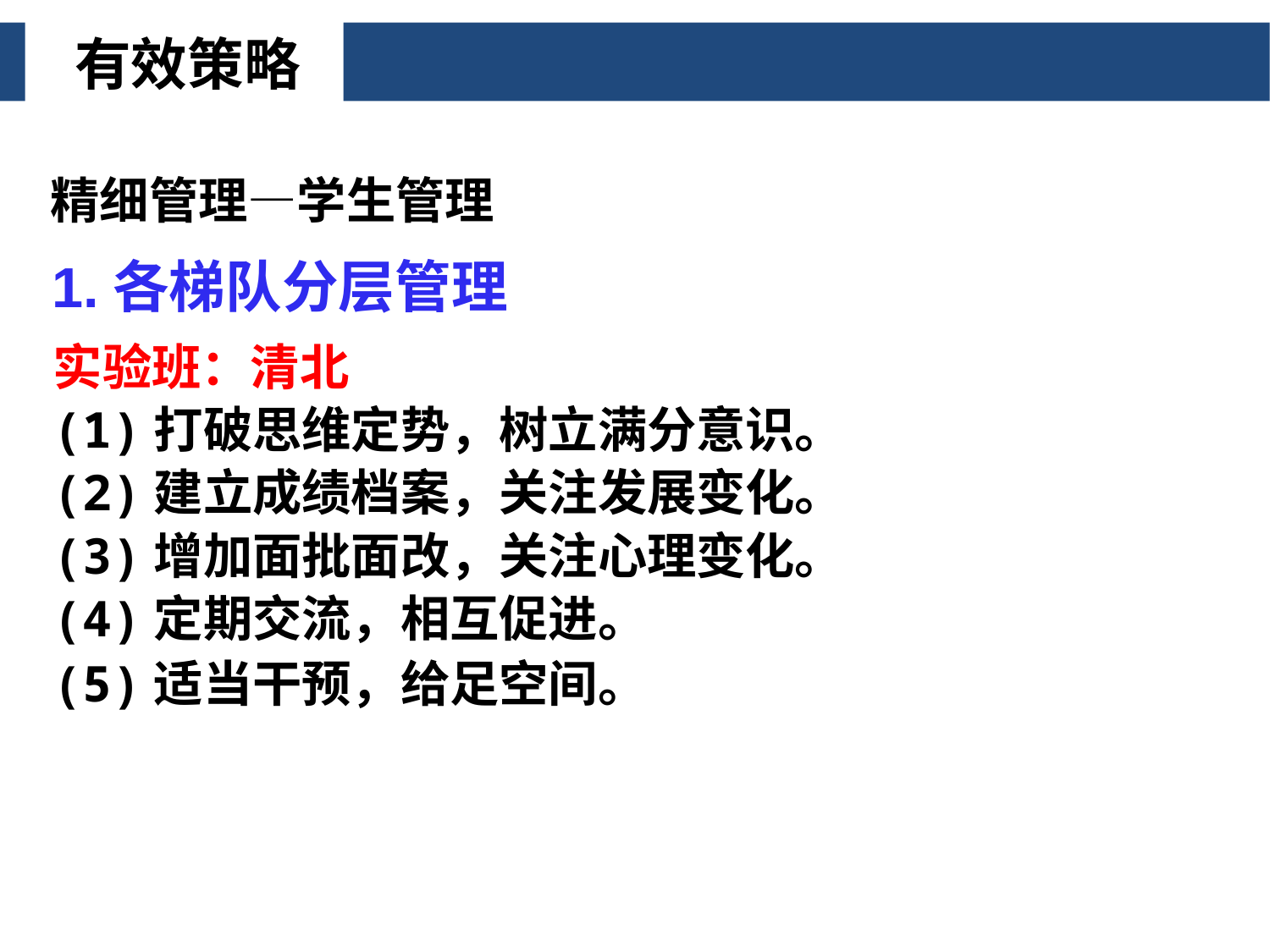

有效策略
精细管理—学生管理
1.各梯队分层管理
实验班：清北
(1)打破思维定势，树立满分意识。
(2)建立成绩档案，关注发展变化。
(3)增加面批面改，关注心理变化。
(4)定期交流，相互促进。
(5)适当干预，给足空间。